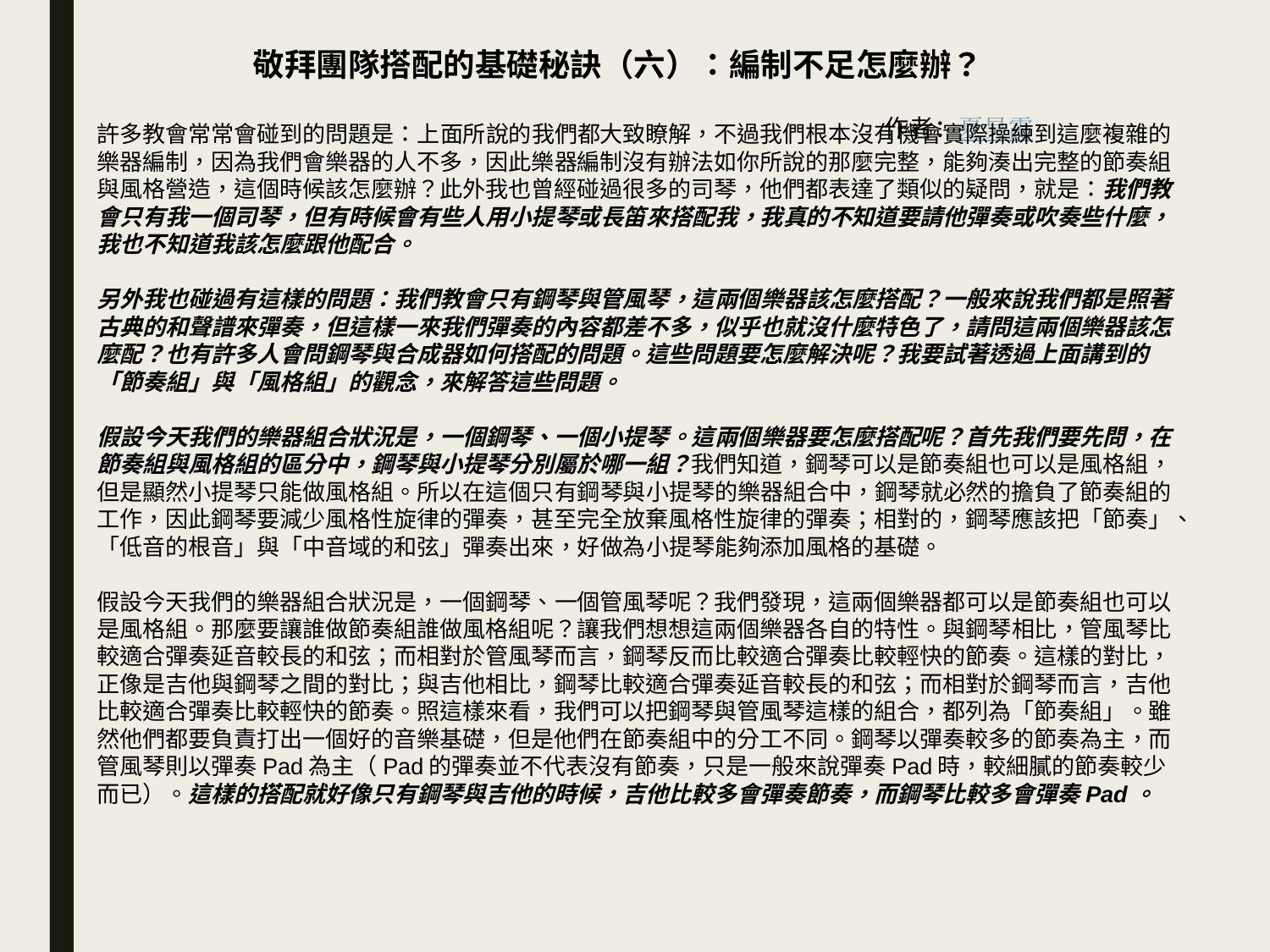

| 敬拜團隊搭配的基礎秘訣（六）：編制不足怎麼辦？ 作者：夏昊霝 |
| --- |
許多教會常常會碰到的問題是：上面所說的我們都大致瞭解，不過我們根本沒有機會實際操練到這麼複雜的樂器編制，因為我們會樂器的人不多，因此樂器編制沒有辦法如你所說的那麼完整，能夠湊出完整的節奏組與風格營造，這個時候該怎麼辦？此外我也曾經碰過很多的司琴，他們都表達了類似的疑問，就是：我們教會只有我一個司琴，但有時候會有些人用小提琴或長笛來搭配我，我真的不知道要請他彈奏或吹奏些什麼，我也不知道我該怎麼跟他配合。

另外我也碰過有這樣的問題：我們教會只有鋼琴與管風琴，這兩個樂器該怎麼搭配？一般來說我們都是照著古典的和聲譜來彈奏，但這樣一來我們彈奏的內容都差不多，似乎也就沒什麼特色了，請問這兩個樂器該怎麼配？也有許多人會問鋼琴與合成器如何搭配的問題。這些問題要怎麼解決呢？我要試著透過上面講到的「節奏組」與「風格組」的觀念，來解答這些問題。

假設今天我們的樂器組合狀況是，一個鋼琴、一個小提琴。這兩個樂器要怎麼搭配呢？首先我們要先問，在節奏組與風格組的區分中，鋼琴與小提琴分別屬於哪一組？我們知道，鋼琴可以是節奏組也可以是風格組，但是顯然小提琴只能做風格組。所以在這個只有鋼琴與小提琴的樂器組合中，鋼琴就必然的擔負了節奏組的工作，因此鋼琴要減少風格性旋律的彈奏，甚至完全放棄風格性旋律的彈奏；相對的，鋼琴應該把「節奏」、「低音的根音」與「中音域的和弦」彈奏出來，好做為小提琴能夠添加風格的基礎。

假設今天我們的樂器組合狀況是，一個鋼琴、一個管風琴呢？我們發現，這兩個樂器都可以是節奏組也可以是風格組。那麼要讓誰做節奏組誰做風格組呢？讓我們想想這兩個樂器各自的特性。與鋼琴相比，管風琴比較適合彈奏延音較長的和弦；而相對於管風琴而言，鋼琴反而比較適合彈奏比較輕快的節奏。這樣的對比，正像是吉他與鋼琴之間的對比；與吉他相比，鋼琴比較適合彈奏延音較長的和弦；而相對於鋼琴而言，吉他比較適合彈奏比較輕快的節奏。照這樣來看，我們可以把鋼琴與管風琴這樣的組合，都列為「節奏組」。雖然他們都要負責打出一個好的音樂基礎，但是他們在節奏組中的分工不同。鋼琴以彈奏較多的節奏為主，而管風琴則以彈奏Pad為主（Pad的彈奏並不代表沒有節奏，只是一般來說彈奏Pad時，較細膩的節奏較少而已）。這樣的搭配就好像只有鋼琴與吉他的時候，吉他比較多會彈奏節奏，而鋼琴比較多會彈奏Pad。